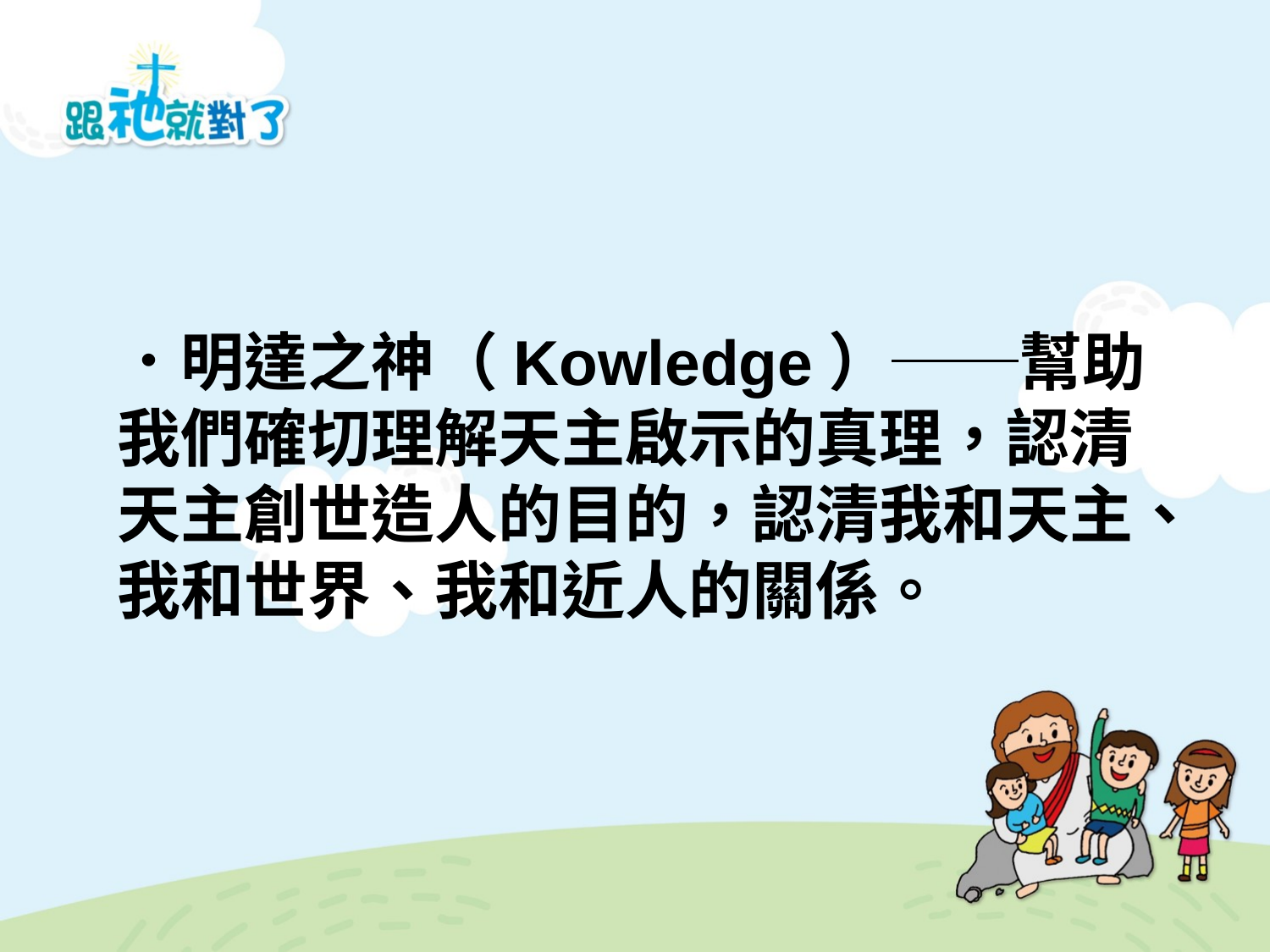

．明達之神（Kowledge）──幫助我們確切理解天主啟示的真理，認清天主創世造人的目的，認清我和天主、我和世界、我和近人的關係。